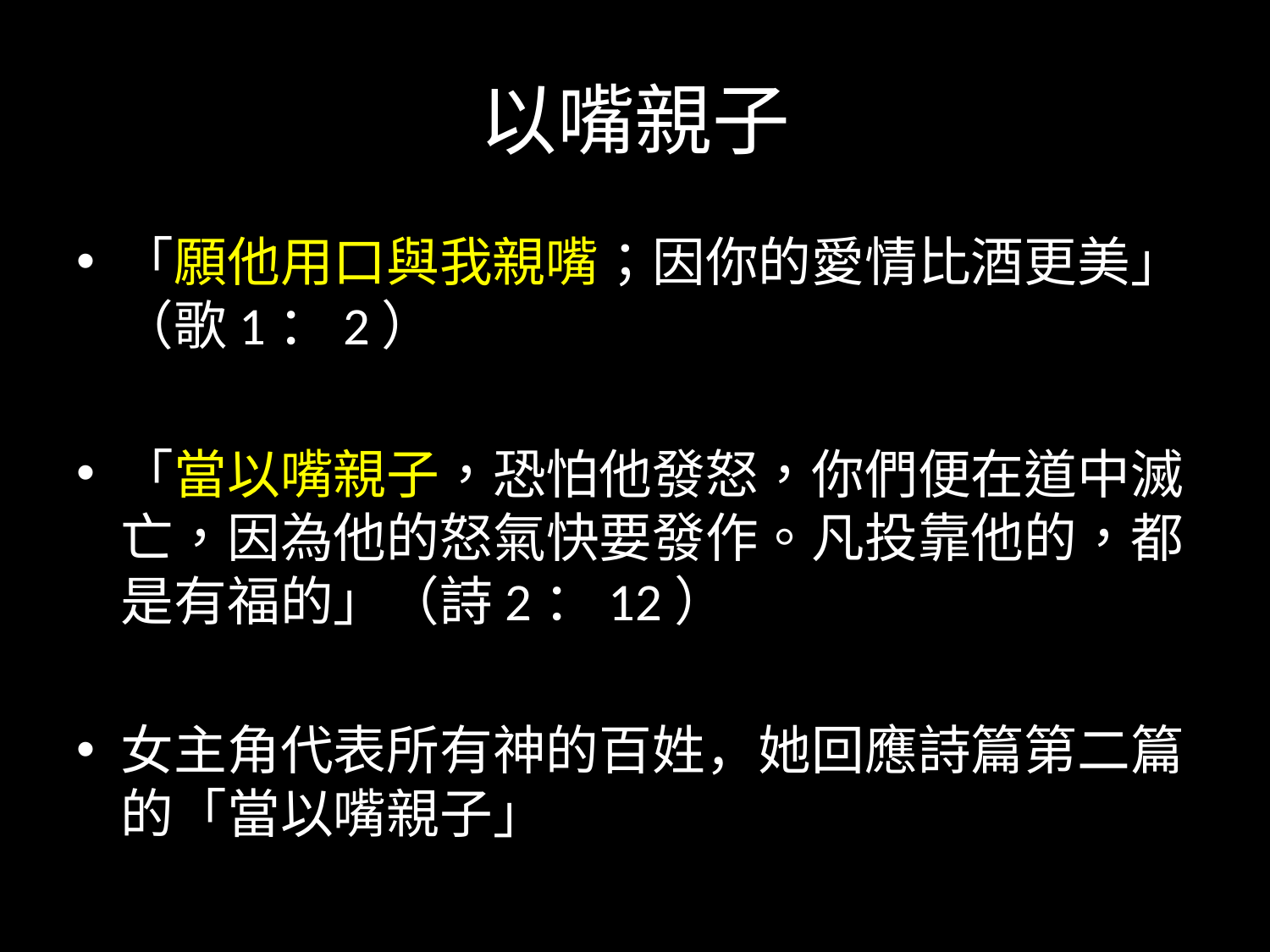

# 以嘴親子
「願他用口與我親嘴；因你的愛情比酒更美」（歌1：2）

「當以嘴親子，恐怕他發怒，你們便在道中滅亡，因為他的怒氣快要發作。凡投靠他的，都是有福的」（詩2：12）

女主角代表所有神的百姓，她回應詩篇第二篇的「當以嘴親子」